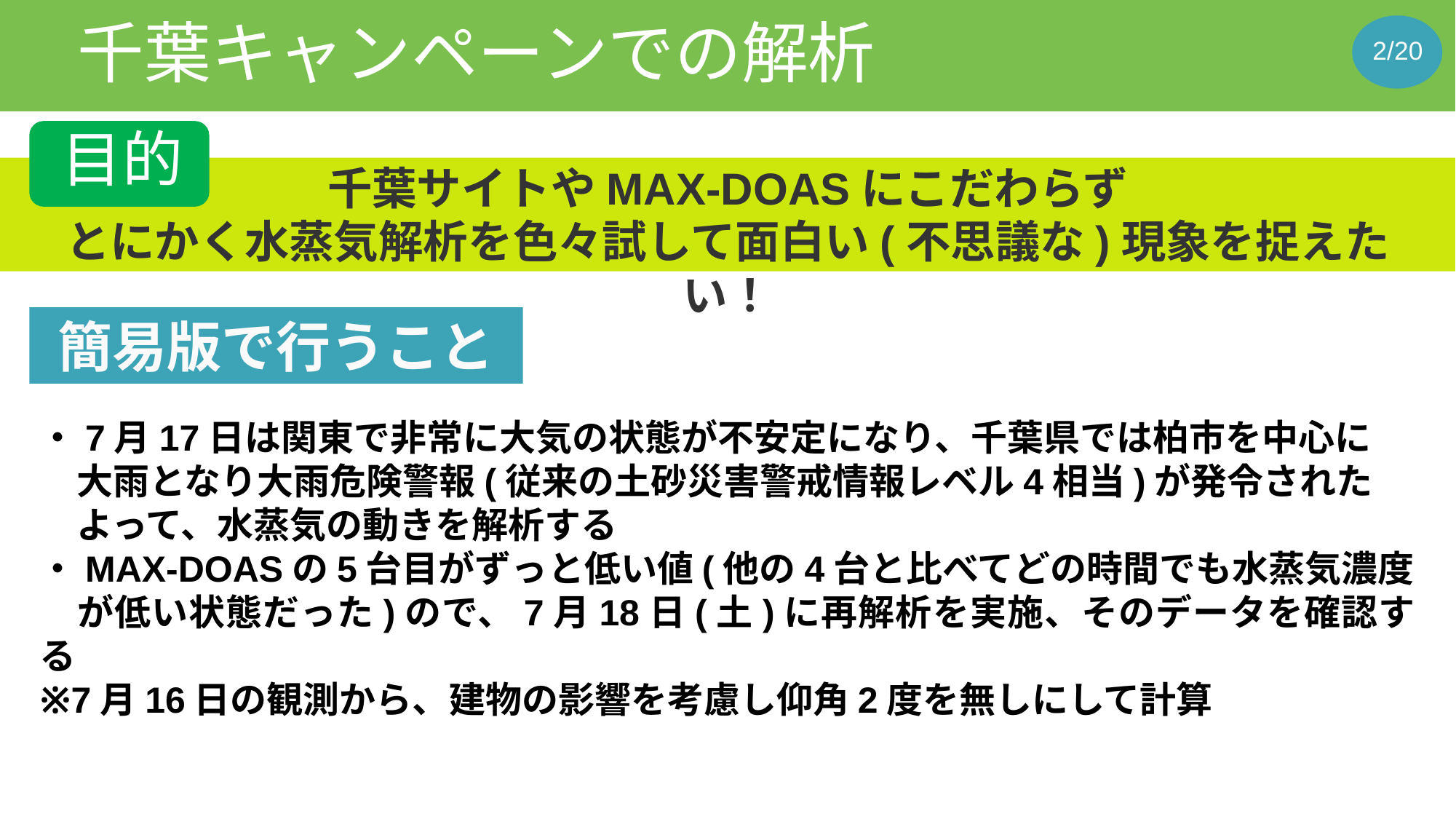

# 千葉キャンペーンでの解析

2/20
目的

千葉サイトやMAX-DOASにこだわらず
とにかく水蒸気解析を色々試して面白い(不思議な)現象を捉えたい！

簡易版で行うこと
・7月17日は関東で非常に大気の状態が不安定になり、千葉県では柏市を中心に
　大雨となり大雨危険警報(従来の土砂災害警戒情報レベル4相当)が発令された
　よって、水蒸気の動きを解析する
・MAX-DOASの5台目がずっと低い値(他の4台と比べてどの時間でも水蒸気濃度
　が低い状態だった)ので、7月18日(土)に再解析を実施、そのデータを確認する
※7月16日の観測から、建物の影響を考慮し仰角2度を無しにして計算